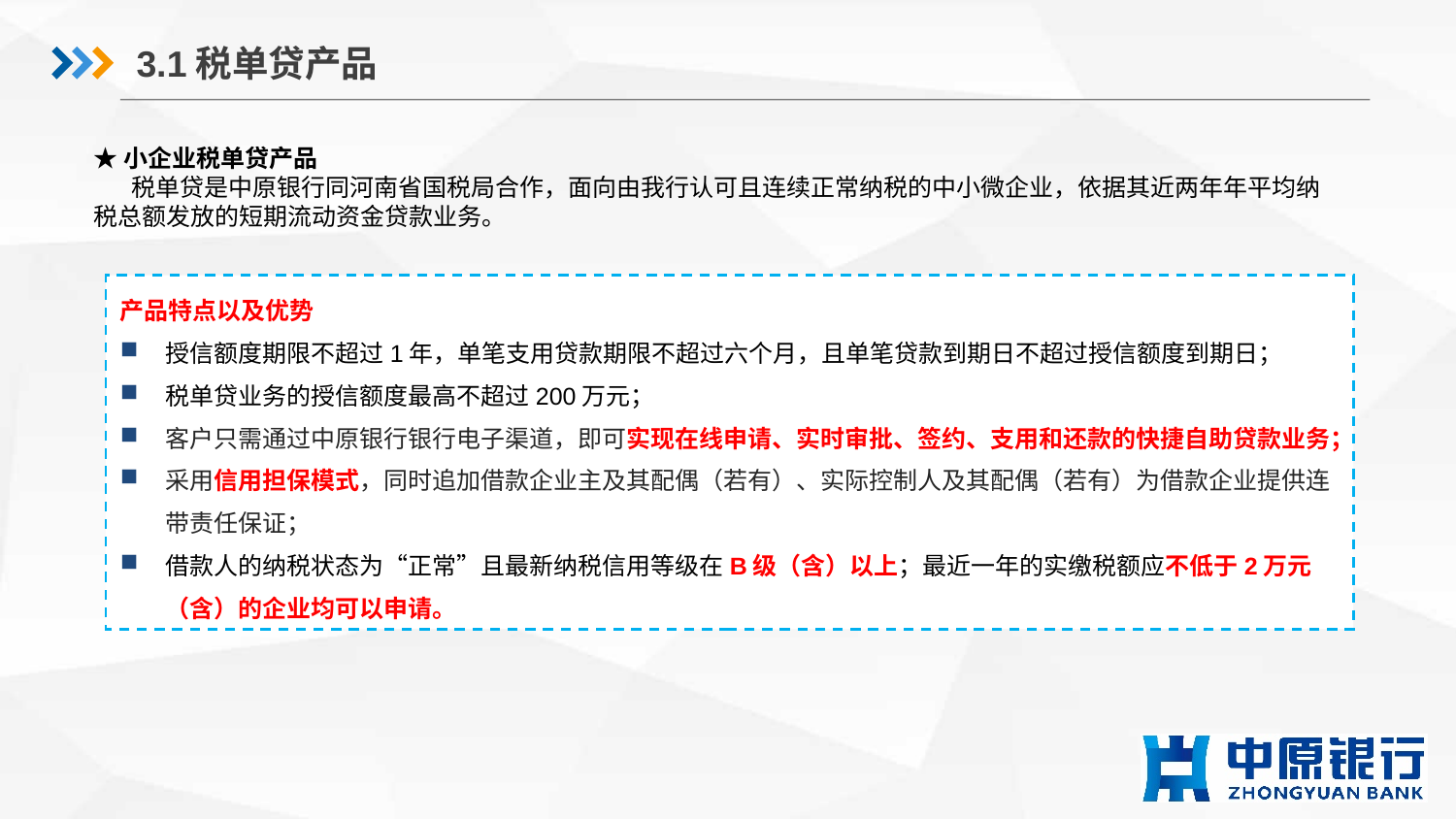

3.1税单贷产品

★小企业税单贷产品
      税单贷是中原银行同河南省国税局合作，面向由我行认可且连续正常纳税的中小微企业，依据其近两年年平均纳税总额发放的短期流动资金贷款业务。
产品特点以及优势
授信额度期限不超过1年，单笔支用贷款期限不超过六个月，且单笔贷款到期日不超过授信额度到期日；
税单贷业务的授信额度最高不超过200万元；
客户只需通过中原银行银行电子渠道，即可实现在线申请、实时审批、签约、支用和还款的快捷自助贷款业务；
采用信用担保模式，同时追加借款企业主及其配偶（若有）、实际控制人及其配偶（若有）为借款企业提供连带责任保证；
借款人的纳税状态为“正常”且最新纳税信用等级在B级（含）以上；最近一年的实缴税额应不低于2万元（含）的企业均可以申请。